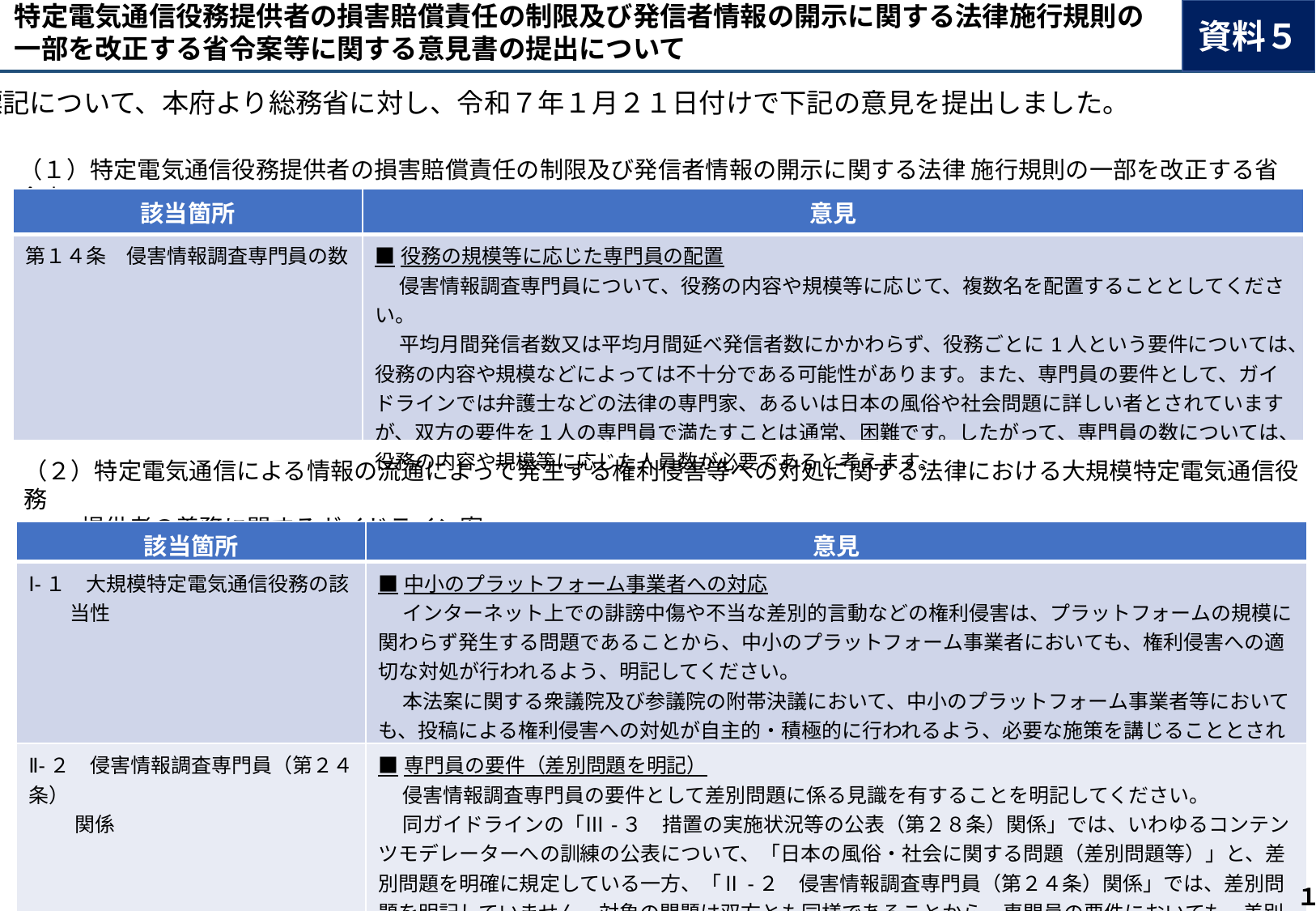

特定電気通信役務提供者の損害賠償責任の制限及び発信者情報の開示に関する法律施行規則の
一部を改正する省令案等に関する意見書の提出について
資料５
標記について、本府より総務省に対し、令和７年１月２１日付けで下記の意見を提出しました。
（１）特定電気通信役務提供者の損害賠償責任の制限及び発信者情報の開示に関する法律 施行規則の一部を改正する省令案
| 該当箇所 | 意見 |
| --- | --- |
| 第１４条　侵害情報調査専門員の数 | ■役務の規模等に応じた専門員の配置 　 侵害情報調査専門員について、役務の内容や規模等に応じて、複数名を配置することとしてください。 　 平均月間発信者数又は平均月間延べ発信者数にかかわらず、役務ごとに1人という要件については、役務の内容や規模などによっては不十分である可能性があります。また、専門員の要件として、ガイドラインでは弁護士などの法律の専門家、あるいは日本の風俗や社会問題に詳しい者とされていますが、双方の要件を１人の専門員で満たすことは通常、困難です。したがって、専門員の数については、役務の内容や規模等に応じた人員数が必要であると考えます。 |
（２）特定電気通信による情報の流通によって発生する権利侵害等への対処に関する法律における大規模特定電気通信役務
　　  提供者の義務に関するガイドライン案
| 該当箇所 | 意見 |
| --- | --- |
| Ⅰ-１　大規模特定電気通信役務の該 当性 | ■中小のプラットフォーム事業者への対応 　 インターネット上での誹謗中傷や不当な差別的言動などの権利侵害は、プラットフォームの規模に関わらず発生する問題であることから、中小のプラットフォーム事業者においても、権利侵害への適切な対処が行われるよう、明記してください。 　 本法案に関する衆議院及び参議院の附帯決議において、中小のプラットフォーム事業者等においても、投稿による権利侵害への対処が自主的・積極的に行われるよう、必要な施策を講じることとされています。 |
| Ⅱ-２　侵害情報調査専門員（第２４条） 関係 | ■専門員の要件（差別問題を明記） 　 侵害情報調査専門員の要件として差別問題に係る見識を有することを明記してください。 　 同ガイドラインの「Ⅲ-３　措置の実施状況等の公表（第２８条）関係」では、いわゆるコンテンツモデレーターへの訓練の公表について、「日本の風俗・社会に関する問題（差別問題等）」と、差別問題を明確に規定している一方、「Ⅱ-２　侵害情報調査専門員（第２４条）関係」では、差別問題を明記していません。対象の問題は双方とも同様であることから、専門員の要件においても、差別問題に精通している旨を明記してください。 |
１
１